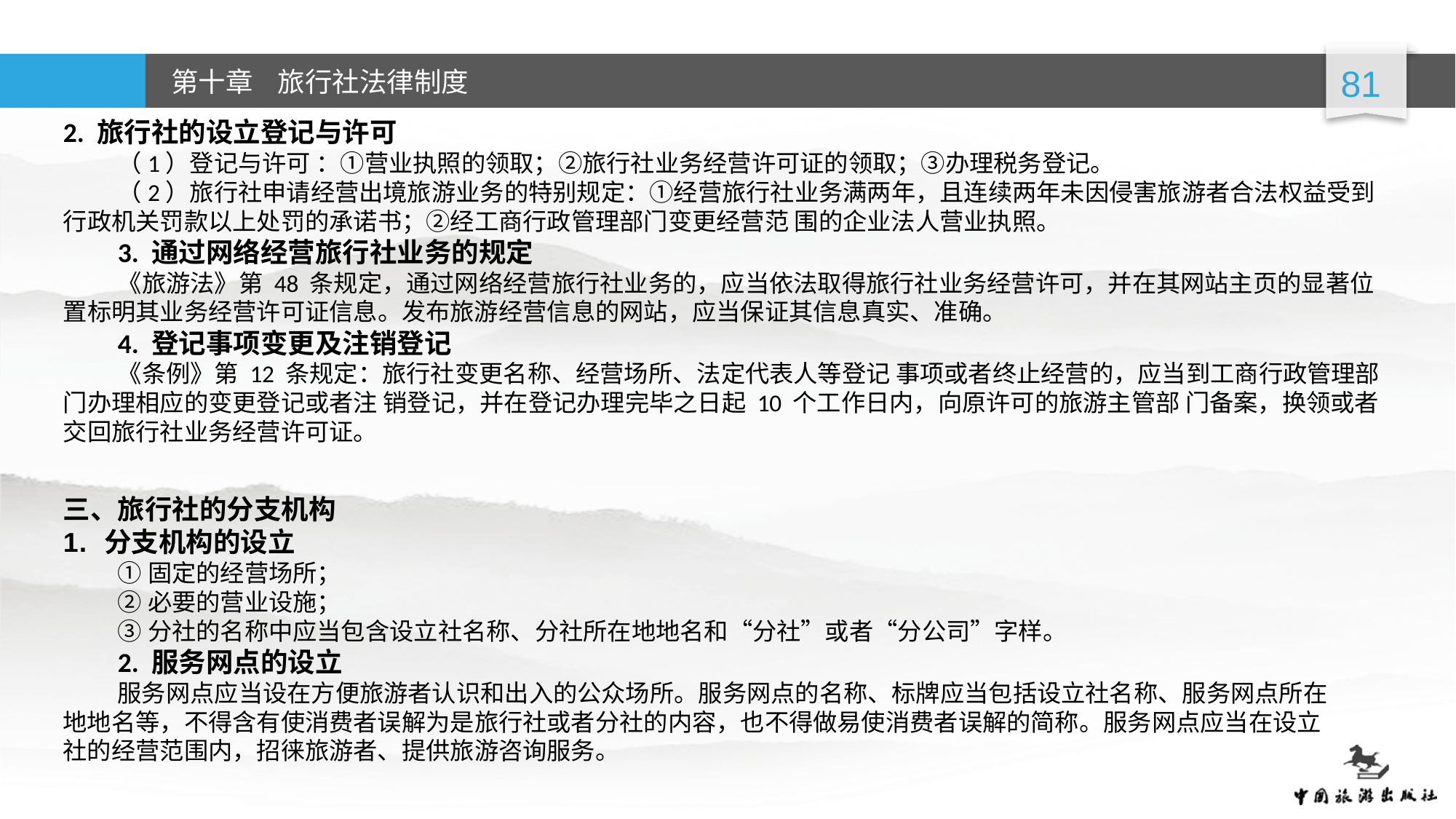

2. 旅行社的设立登记与许可
（1）登记与许可 ：①营业执照的领取；②旅行社业务经营许可证的领取；③办理税务登记。
（2）旅行社申请经营出境旅游业务的特别规定：①经营旅行社业务满两年，且连续两年未因侵害旅游者合法权益受到行政机关罚款以上处罚的承诺书；②经工商行政管理部门变更经营范 围的企业法人营业执照。
3. 通过网络经营旅行社业务的规定
《旅游法》第 48 条规定，通过网络经营旅行社业务的，应当依法取得旅行社业务经营许可，并在其网站主页的显著位置标明其业务经营许可证信息。发布旅游经营信息的网站，应当保证其信息真实、准确。
4. 登记事项变更及注销登记
《条例》第 12 条规定：旅行社变更名称、经营场所、法定代表人等登记 事项或者终止经营的，应当到工商行政管理部门办理相应的变更登记或者注 销登记，并在登记办理完毕之日起 10 个工作日内，向原许可的旅游主管部 门备案，换领或者交回旅行社业务经营许可证。
三、旅行社的分支机构
分支机构的设立
①固定的经营场所；
②必要的营业设施；
③分社的名称中应当包含设立社名称、分社所在地地名和“分社”或者“分公司”字样。
2. 服务网点的设立
服务网点应当设在方便旅游者认识和出入的公众场所。服务网点的名称、标牌应当包括设立社名称、服务网点所在地地名等，不得含有使消费者误解为是旅行社或者分社的内容，也不得做易使消费者误解的简称。服务网点应当在设立社的经营范围内，招徕旅游者、提供旅游咨询服务。